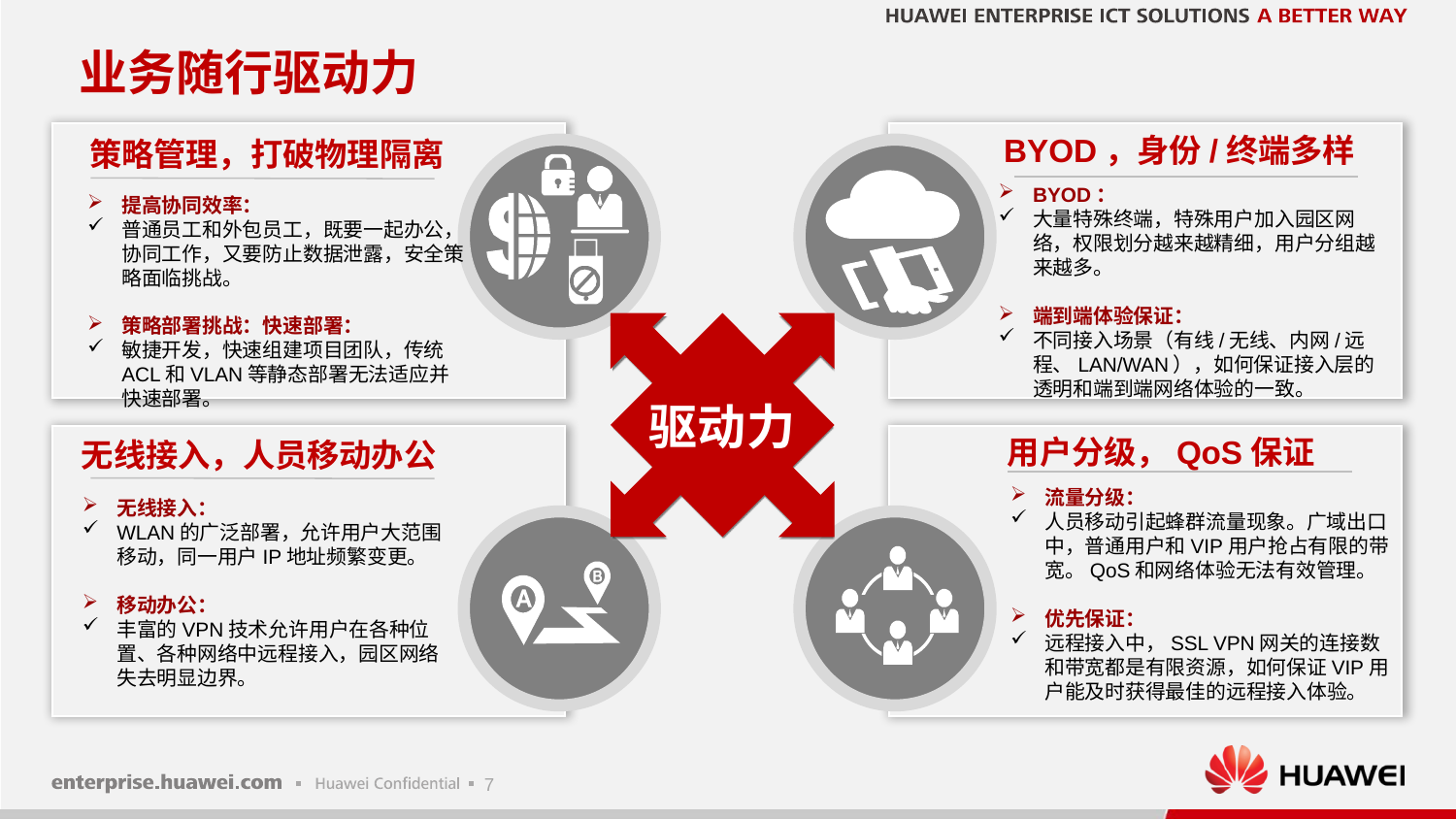

# 业务随行驱动力
BYOD，身份/终端多样

策略管理，打破物理隔离

BYOD：
大量特殊终端，特殊用户加入园区网络，权限划分越来越精细，用户分组越来越多。

端到端体验保证：
不同接入场景（有线/无线、内网/远程、LAN/WAN），如何保证接入层的透明和端到端网络体验的一致。
提高协同效率：
普通员工和外包员工，既要一起办公，协同工作，又要防止数据泄露，安全策略面临挑战。

策略部署挑战：快速部署：
敏捷开发，快速组建项目团队，传统ACL和VLAN等静态部署无法适应并快速部署。

驱动力
用户分级，QoS保证

无线接入，人员移动办公
流量分级：
人员移动引起蜂群流量现象。广域出口中，普通用户和VIP用户抢占有限的带宽。QoS和网络体验无法有效管理。

优先保证：
远程接入中，SSL VPN网关的连接数和带宽都是有限资源，如何保证VIP用户能及时获得最佳的远程接入体验。
无线接入：
WLAN的广泛部署，允许用户大范围移动，同一用户IP地址频繁变更。

移动办公：
丰富的VPN技术允许用户在各种位置、各种网络中远程接入，园区网络失去明显边界。